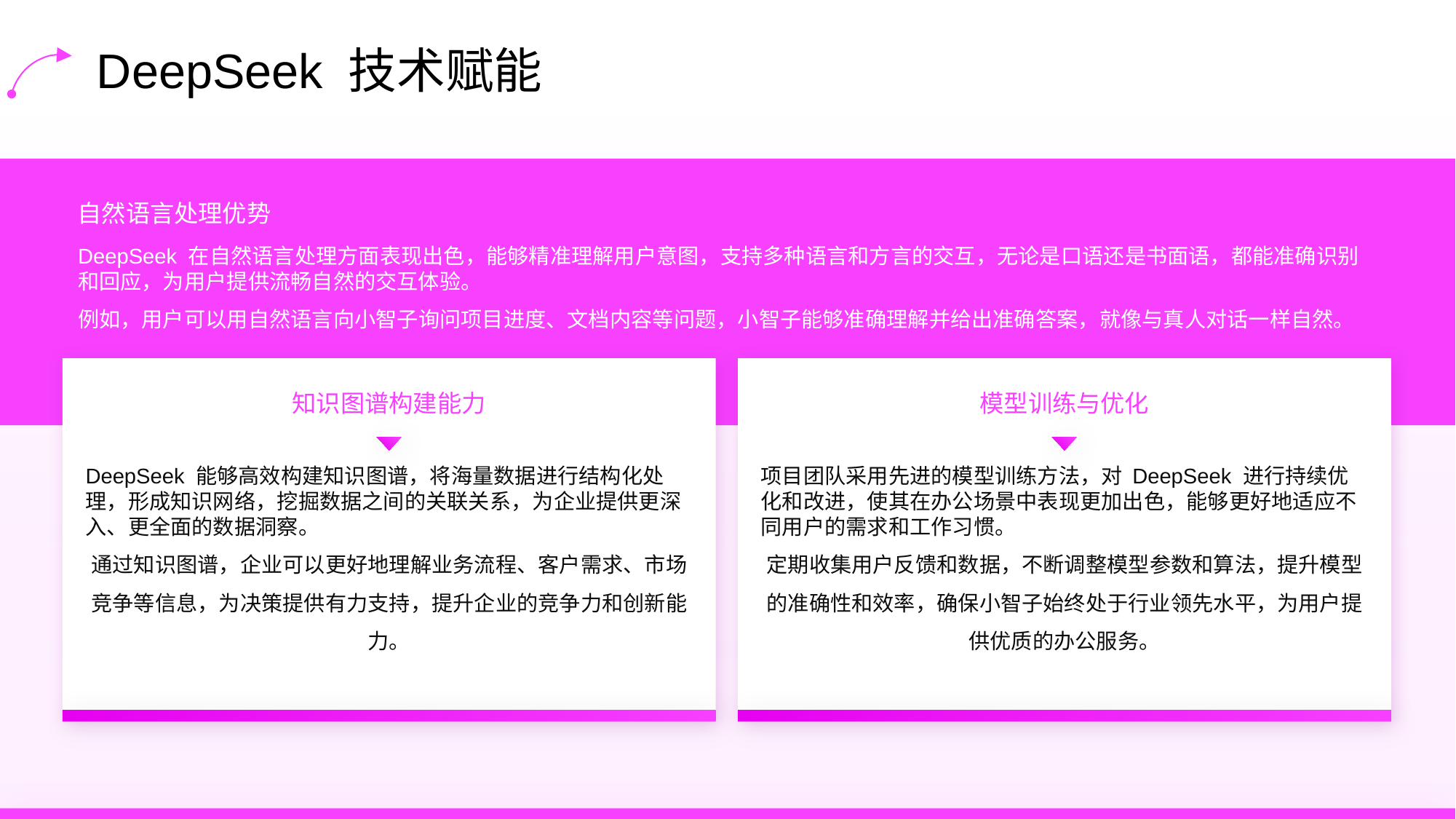

DeepSeek 技术赋能

自然语言处理优势
DeepSeek 在自然语言处理方面表现出色，能够精准理解用户意图，支持多种语言和方言的交互，无论是口语还是书面语，都能准确识别和回应，为用户提供流畅自然的交互体验。
例如，用户可以用自然语言向小智子询问项目进度、文档内容等问题，小智子能够准确理解并给出准确答案，就像与真人对话一样自然。

知识图谱构建能力
模型训练与优化

DeepSeek 能够高效构建知识图谱，将海量数据进行结构化处理，形成知识网络，挖掘数据之间的关联关系，为企业提供更深入、更全面的数据洞察。
通过知识图谱，企业可以更好地理解业务流程、客户需求、市场竞争等信息，为决策提供有力支持，提升企业的竞争力和创新能力。
项目团队采用先进的模型训练方法，对 DeepSeek 进行持续优化和改进，使其在办公场景中表现更加出色，能够更好地适应不同用户的需求和工作习惯。
定期收集用户反馈和数据，不断调整模型参数和算法，提升模型的准确性和效率，确保小智子始终处于行业领先水平，为用户提供优质的办公服务。